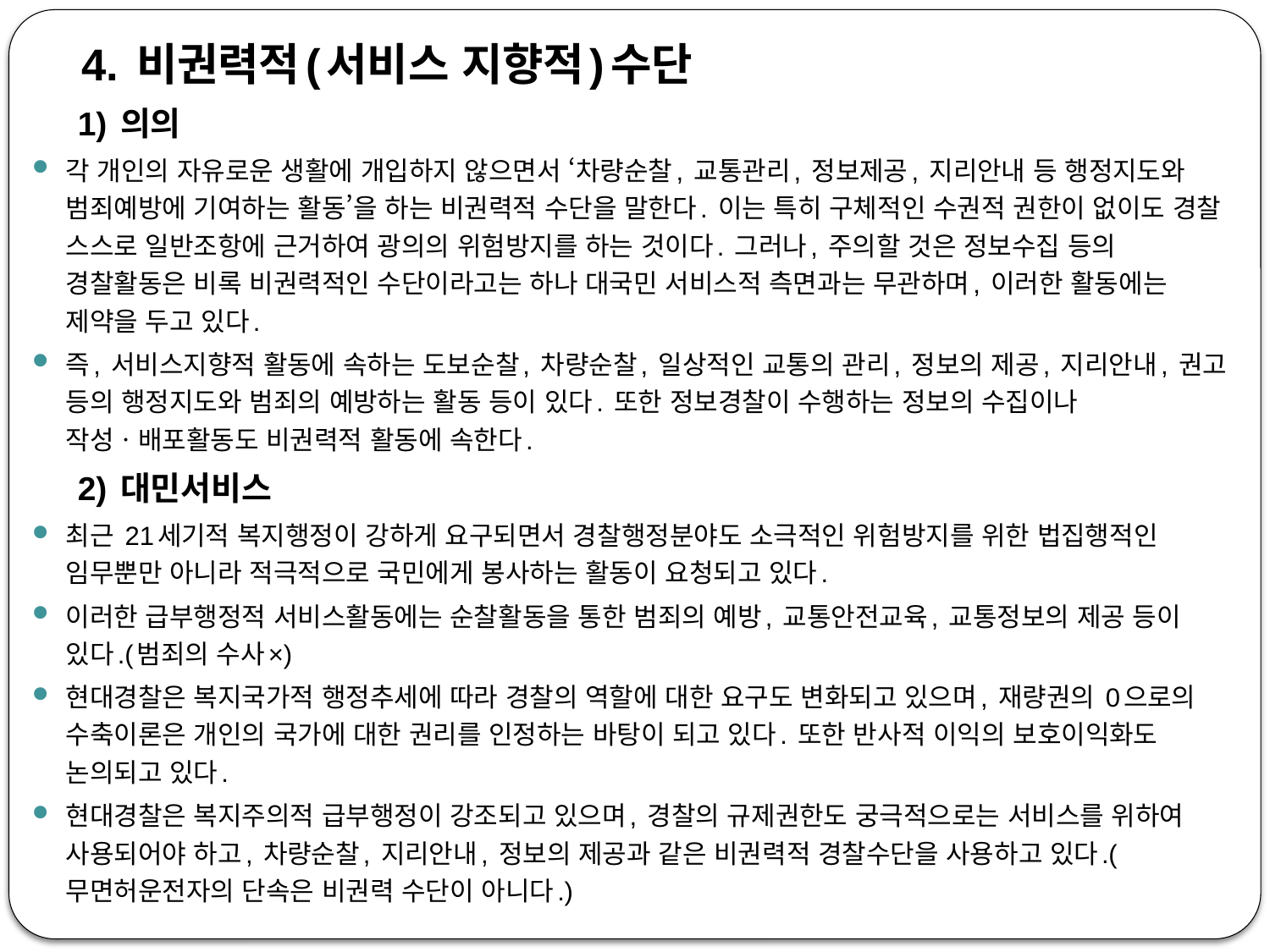

4. 비권력적(서비스 지향적)수단
     1) 의의
각 개인의 자유로운 생활에 개입하지 않으면서 ‘차량순찰, 교통관리, 정보제공, 지리안내 등 행정지도와 범죄예방에 기여하는 활동’을 하는 비권력적 수단을 말한다. 이는 특히 구체적인 수권적 권한이 없이도 경찰 스스로 일반조항에 근거하여 광의의 위험방지를 하는 것이다. 그러나, 주의할 것은 정보수집 등의 경찰활동은 비록 비권력적인 수단이라고는 하나 대국민 서비스적 측면과는 무관하며, 이러한 활동에는 제약을 두고 있다.
즉, 서비스지향적 활동에 속하는 도보순찰, 차량순찰, 일상적인 교통의 관리, 정보의 제공, 지리안내, 권고 등의 행정지도와 범죄의 예방하는 활동 등이 있다. 또한 정보경찰이 수행하는 정보의 수집이나 작성ㆍ배포활동도 비권력적 활동에 속한다.
     2) 대민서비스
최근 21세기적 복지행정이 강하게 요구되면서 경찰행정분야도 소극적인 위험방지를 위한 법집행적인 임무뿐만 아니라 적극적으로 국민에게 봉사하는 활동이 요청되고 있다.
이러한 급부행정적 서비스활동에는 순찰활동을 통한 범죄의 예방, 교통안전교육, 교통정보의 제공 등이 있다.(범죄의 수사×)
현대경찰은 복지국가적 행정추세에 따라 경찰의 역할에 대한 요구도 변화되고 있으며, 재량권의 0으로의 수축이론은 개인의 국가에 대한 권리를 인정하는 바탕이 되고 있다. 또한 반사적 이익의 보호이익화도 논의되고 있다.
현대경찰은 복지주의적 급부행정이 강조되고 있으며, 경찰의 규제권한도 궁극적으로는 서비스를 위하여 사용되어야 하고, 차량순찰, 지리안내, 정보의 제공과 같은 비권력적 경찰수단을 사용하고 있다.(무면허운전자의 단속은 비권력 수단이 아니다.)